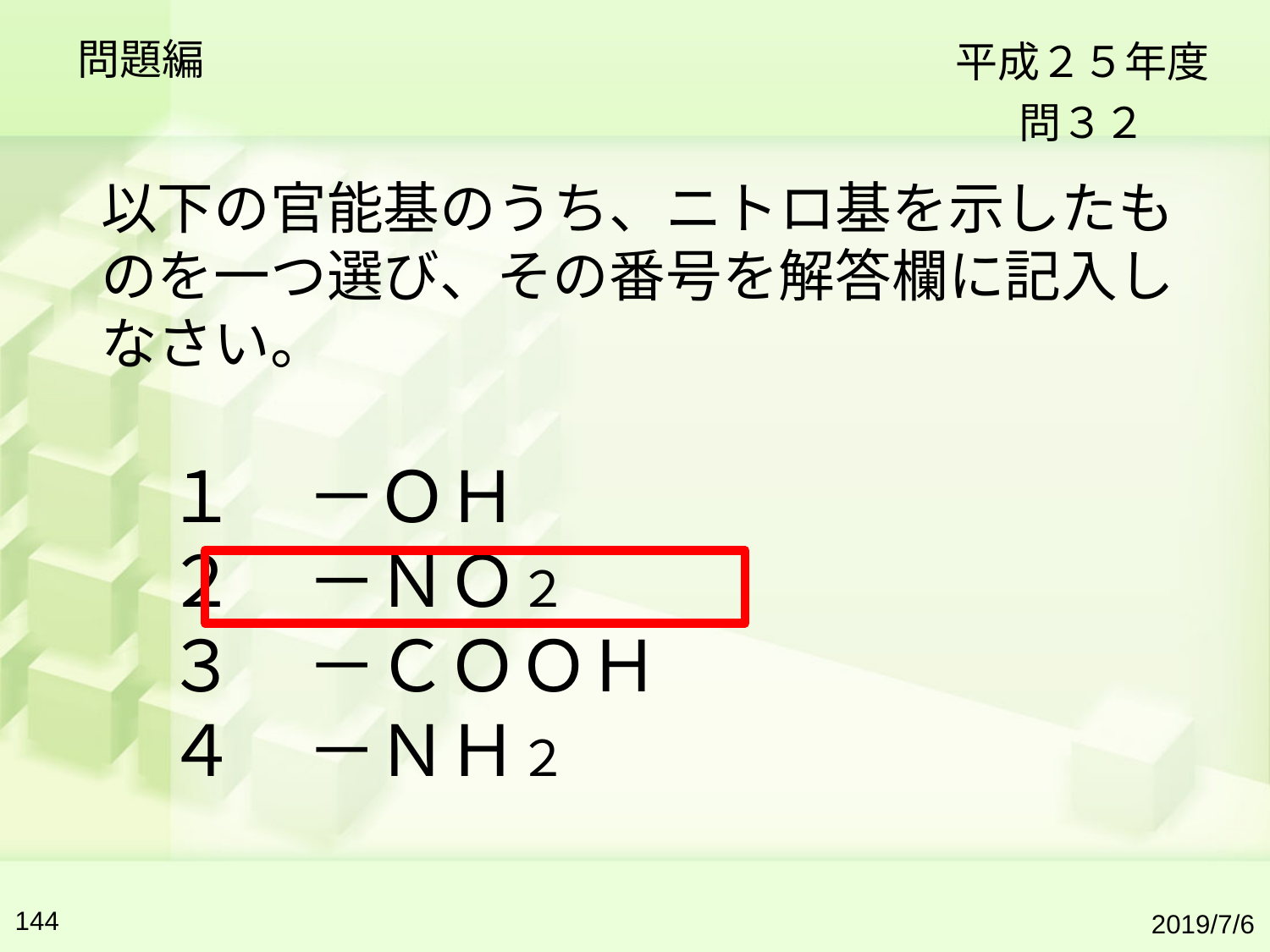

問題編
平成２５年度
問３２
以下の官能基のうち、ニトロ基を示したものを一つ選び、その番号を解答欄に記入しなさい。
１　－ＯＨ
２　－ＮＯ２
３　－ＣＯＯＨ
４　－ＮＨ２

144
2019/7/6